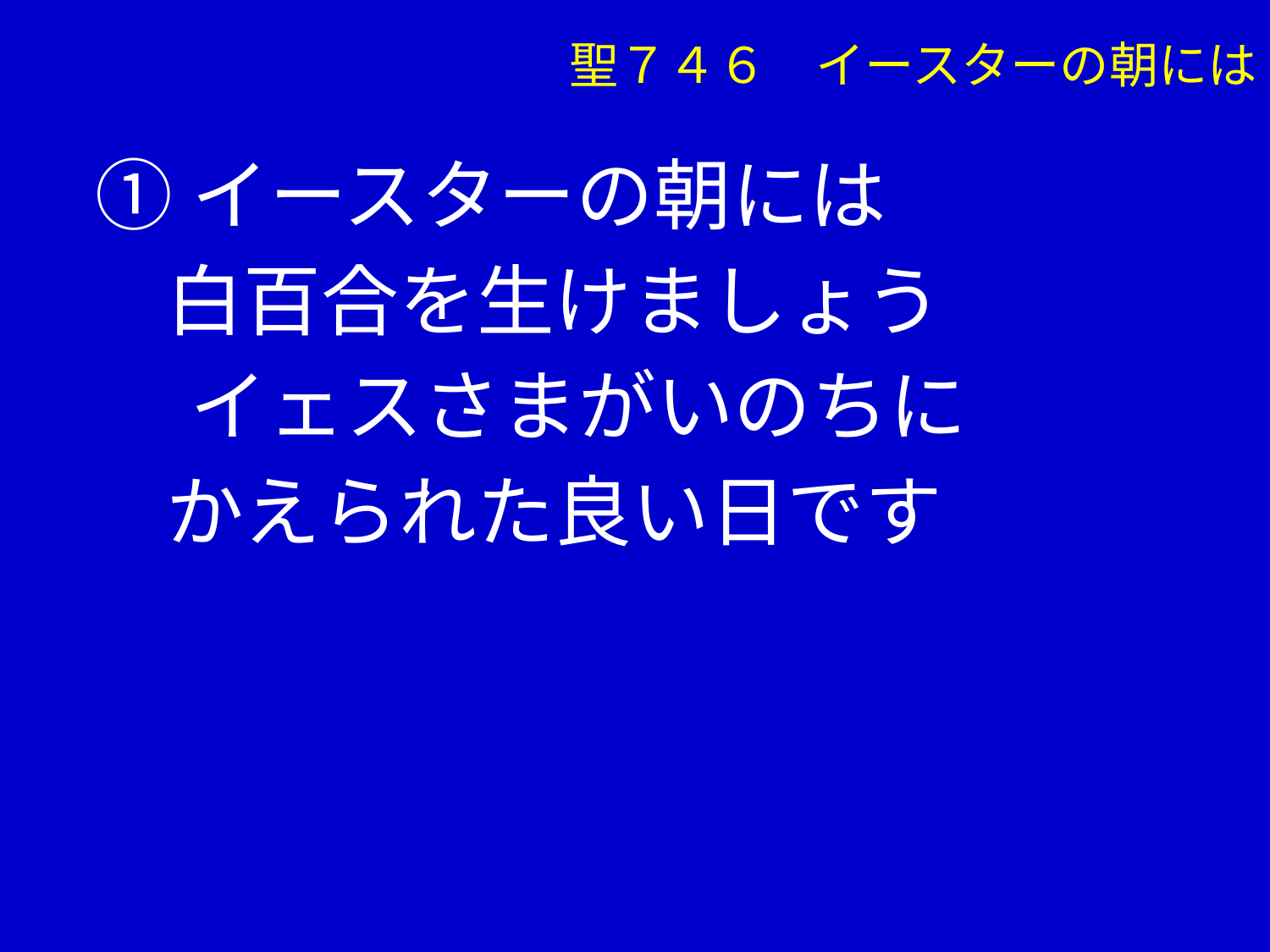

聖７４６　イースターの朝には
①イースターの朝には
   白百合を生けましょう
　 イェスさまがいのちに
   かえられた良い日です